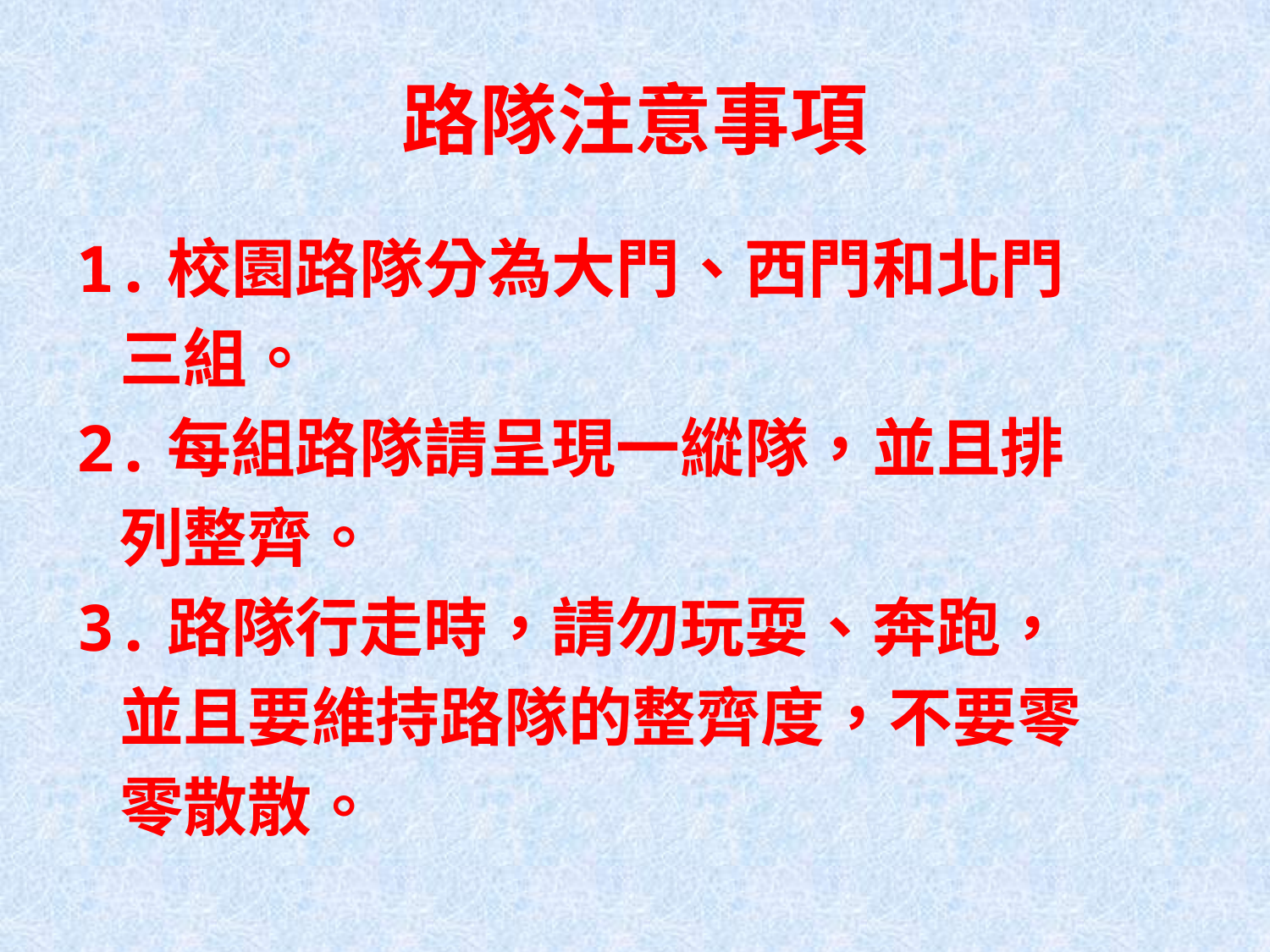

# 路隊注意事項
1.校園路隊分為大門、西門和北門
  三組。
2.每組路隊請呈現一縱隊，並且排
  列整齊。
3.路隊行走時，請勿玩耍、奔跑，
  並且要維持路隊的整齊度，不要零
  零散散。